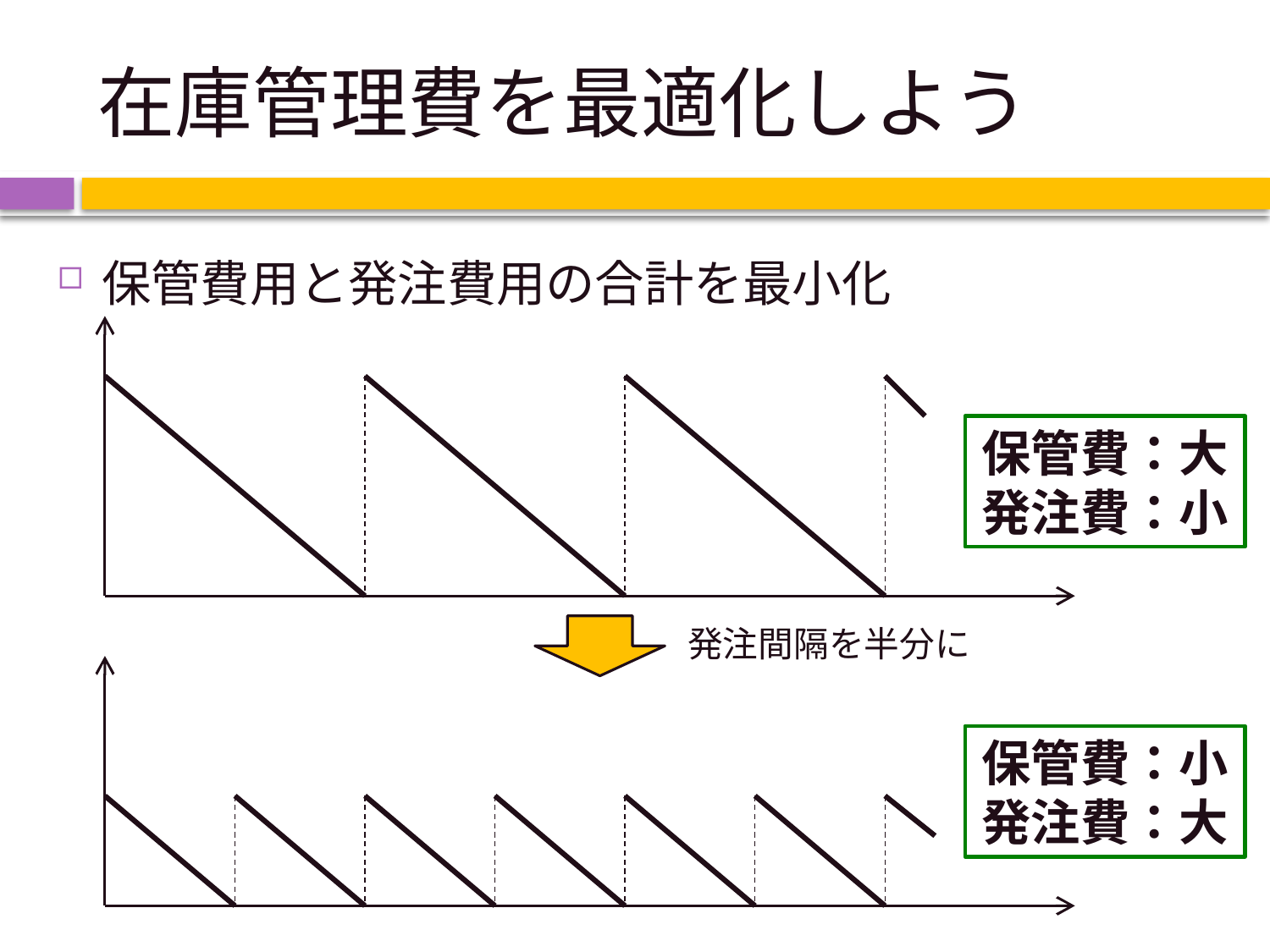

# 在庫管理費を最適化しよう
保管費用と発注費用の合計を最小化

保管費：大
発注費：小

発注間隔を半分に
保管費：小
発注費：大